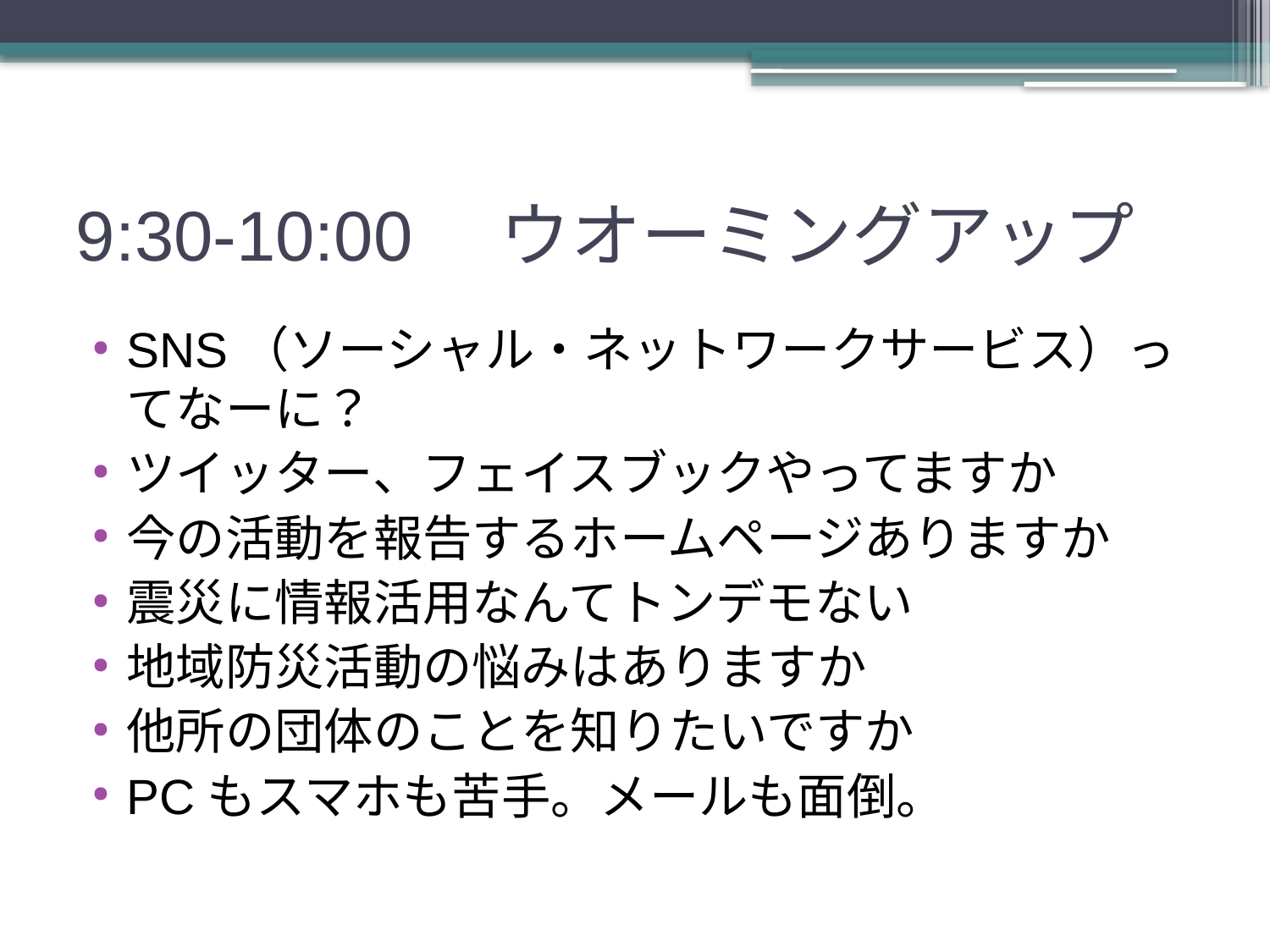

# 9:30-10:00　ウオーミングアップ
SNS（ソーシャル・ネットワークサービス）ってなーに？
ツイッター、フェイスブックやってますか
今の活動を報告するホームページありますか
震災に情報活用なんてトンデモない
地域防災活動の悩みはありますか
他所の団体のことを知りたいですか
PCもスマホも苦手。メールも面倒。